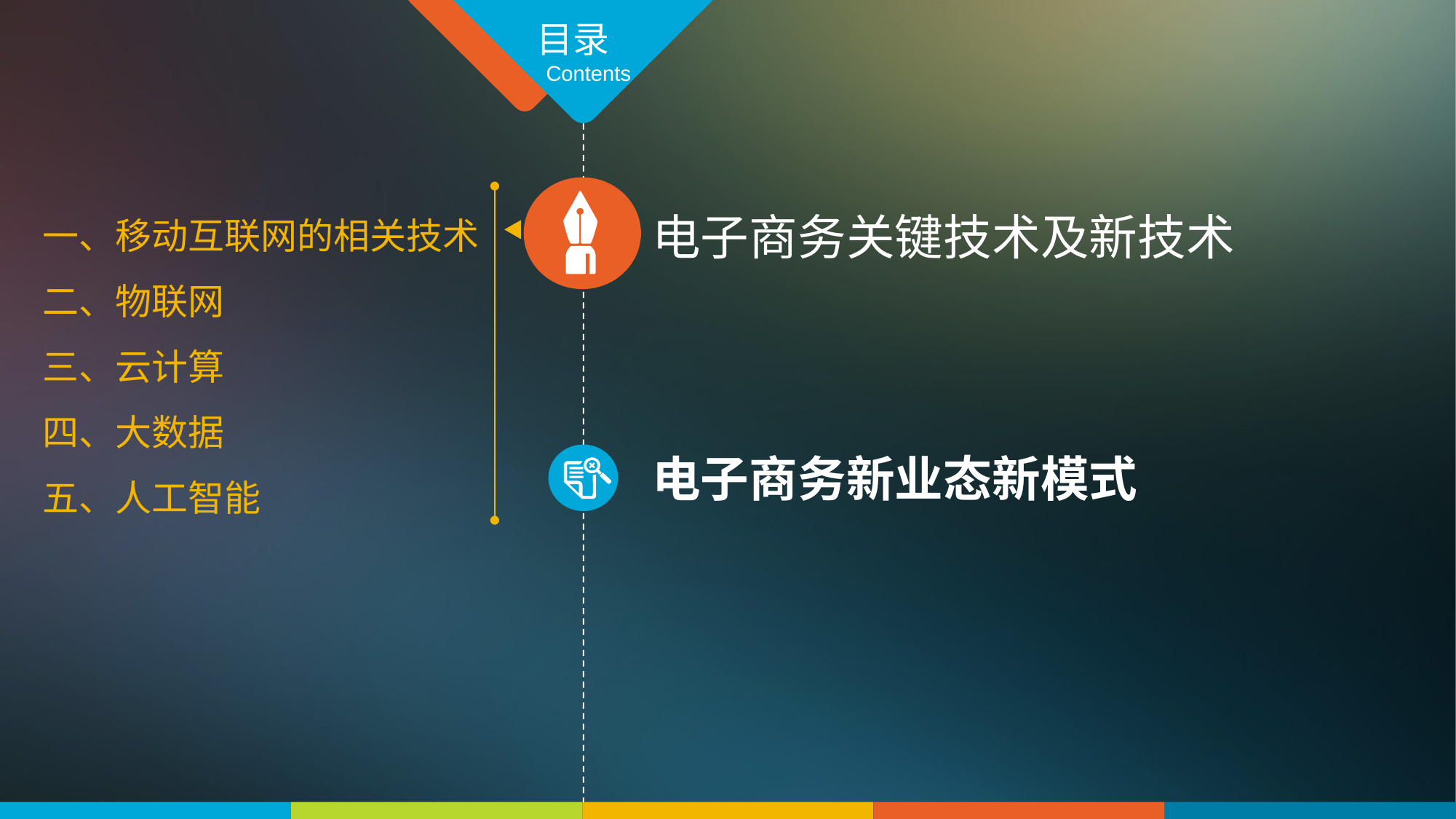

目录
Contents

一、移动互联网的相关技术
二、物联网
三、云计算
四、大数据
五、人工智能
电子商务关键技术及新技术

电子商务新业态新模式